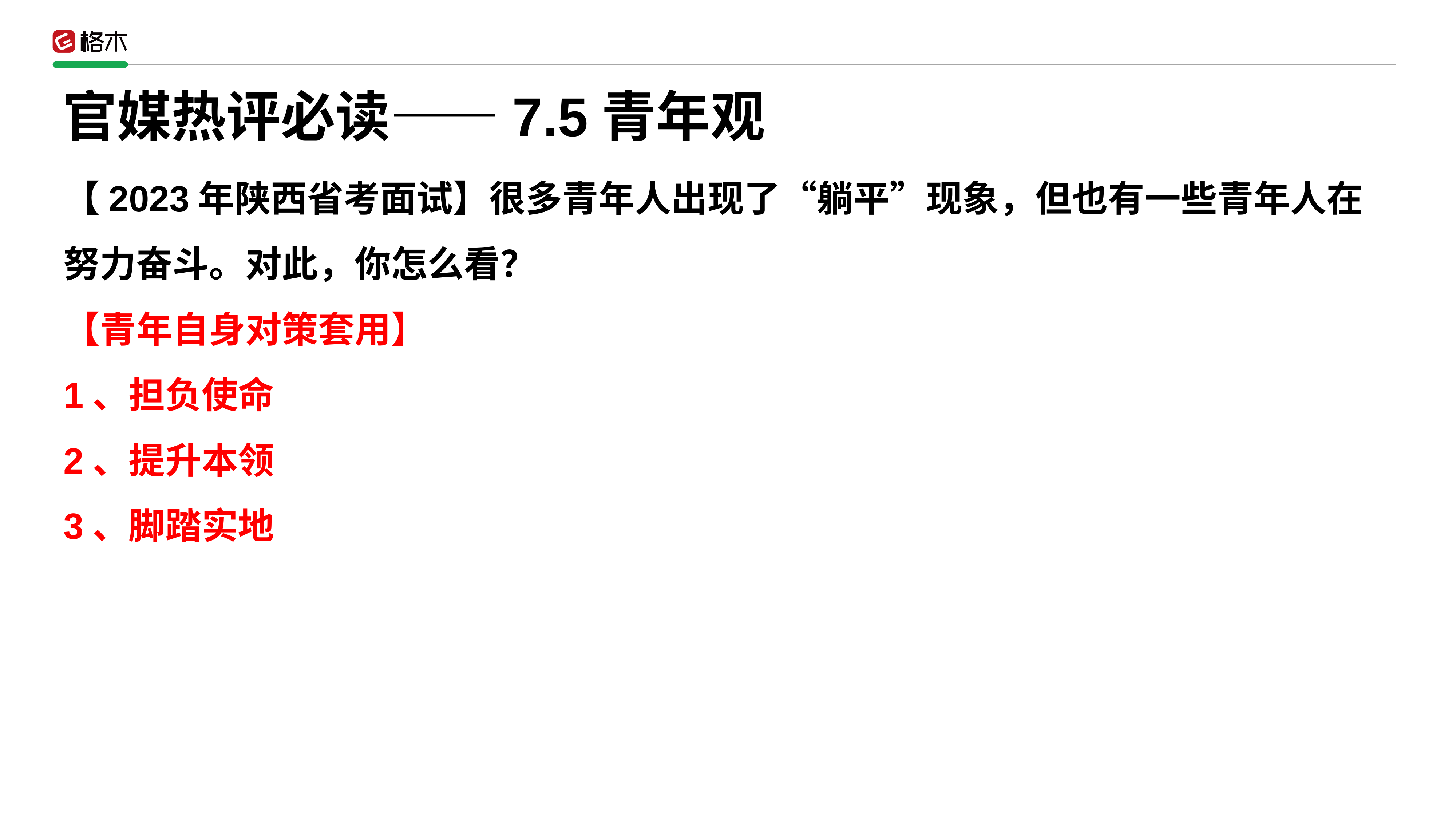

官媒热评必读——7.5青年观
【2023年陕西省考面试】很多青年人出现了“躺平”现象，但也有一些青年人在努力奋斗。对此，你怎么看？
【青年自身对策套用】
1、担负使命
2、提升本领
3、脚踏实地